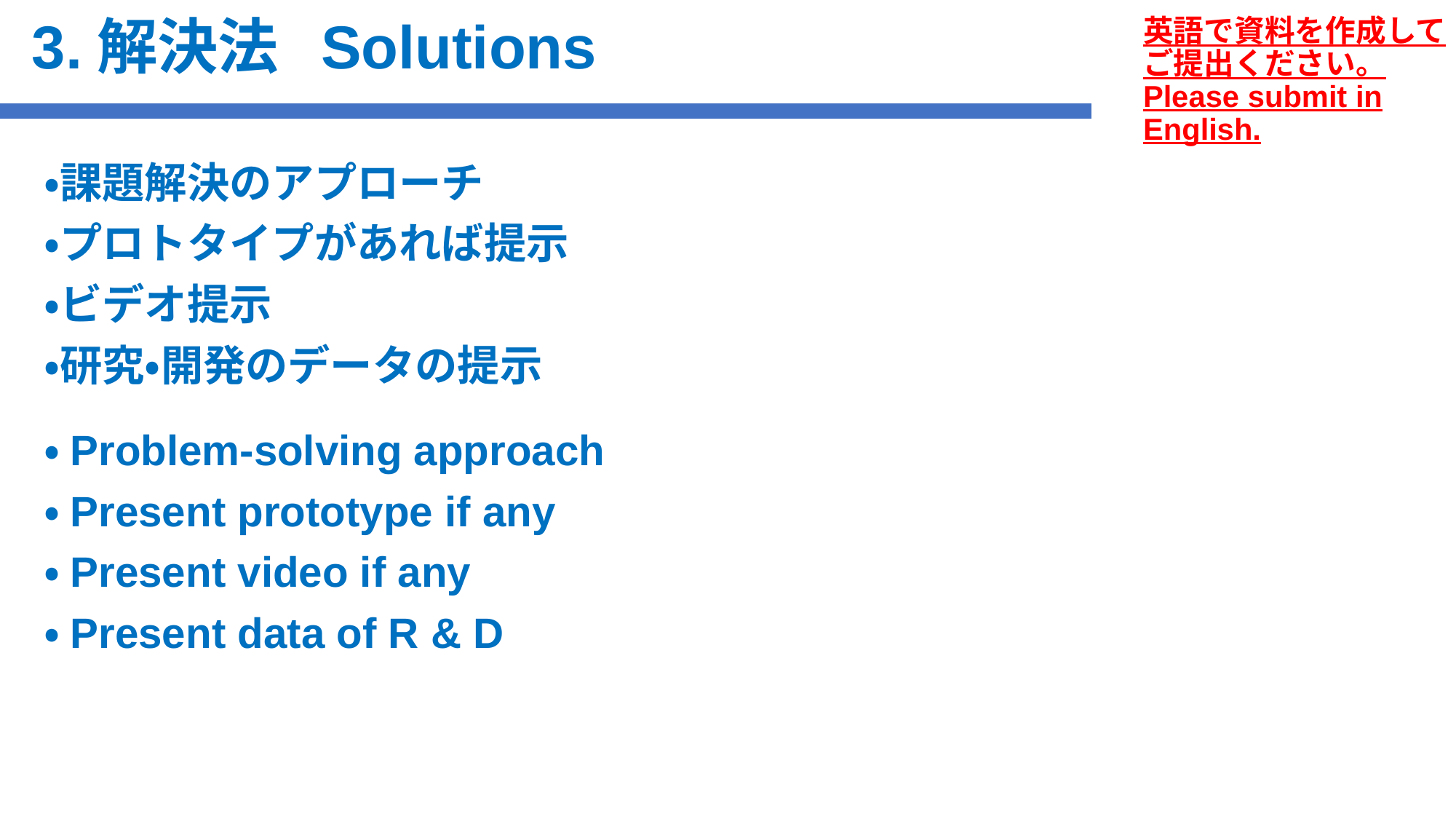

英語で資料を作成してご提出ください。
Please submit in English.
# 3.解決法  Solutions
・課題解決のアプローチ
・プロトタイプがあれば提示
・ビデオ提示
・研究・開発のデータの提示
・Problem-solving approach
・Present prototype if any
・Present video if any
・Present data of R & D